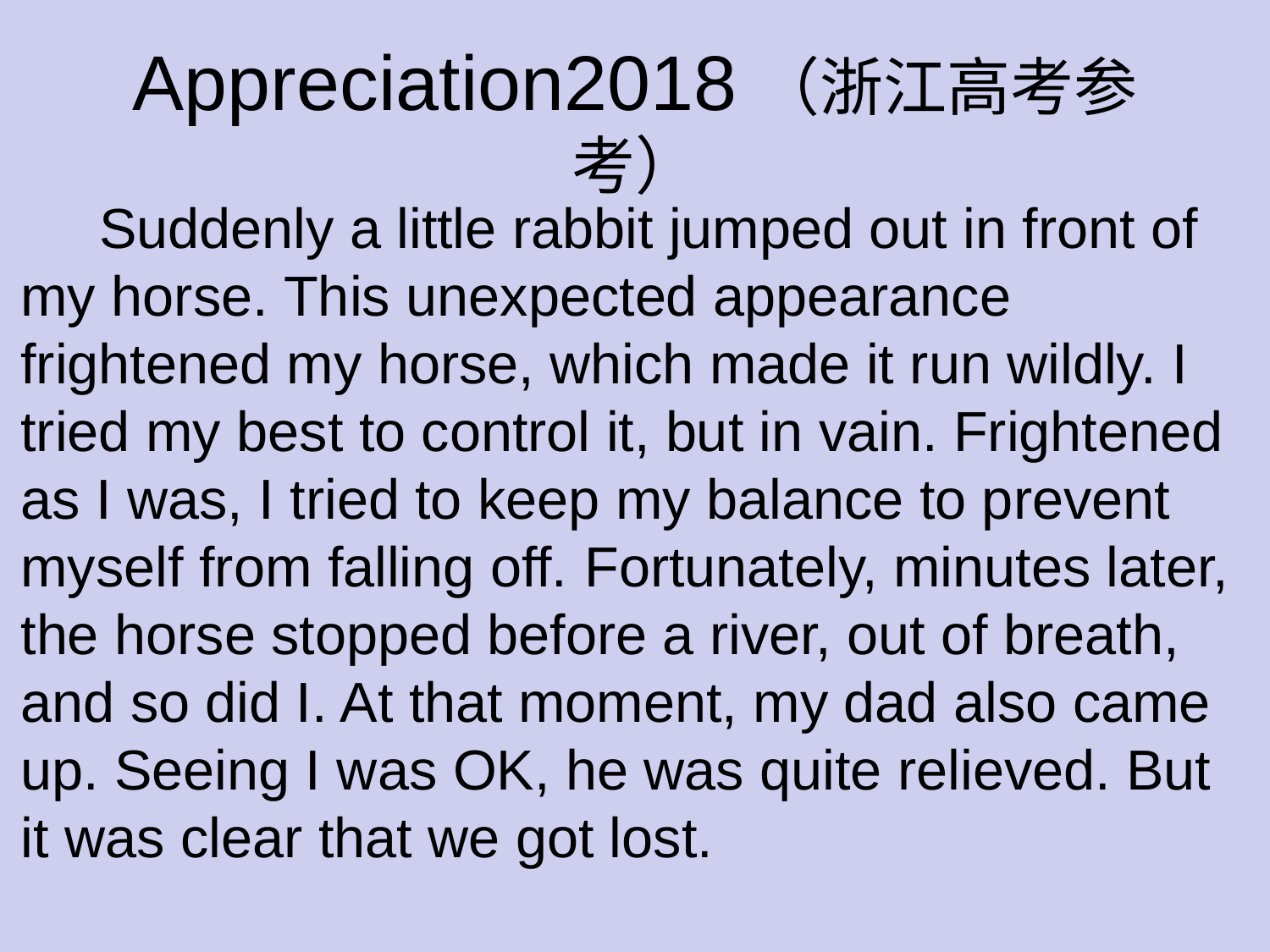

# Appreciation2018（浙江高考参考）
     Suddenly a little rabbit jumped out in front of my horse. This unexpected appearance frightened my horse, which made it run wildly. I tried my best to control it, but in vain. Frightened as I was, I tried to keep my balance to prevent myself from falling off.
                                    Fortunately, minutes later, the horse stopped before a river, out of breath, and so did I. At that moment, my dad also came up. Seeing I was OK, he was quite relieved. But it was clear that we got lost.